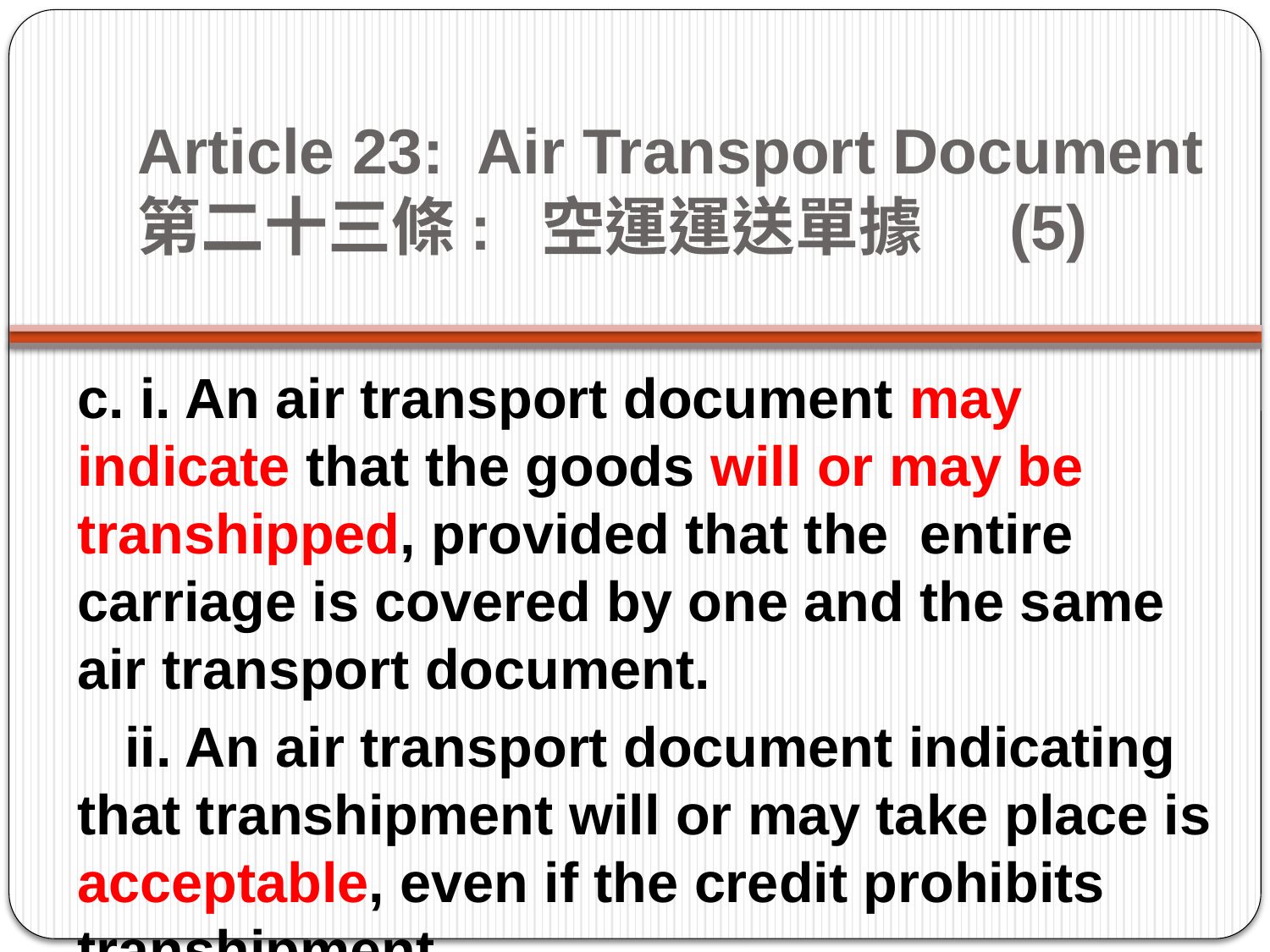

# Article 23:  Air Transport Document      第二十三條:  空運運送單據     (5)
c. i. An air transport document may indicate that the goods will or may be transhipped, provided that the  entire carriage is covered by one and the same air transport document.
   ii. An air transport document indicating that transhipment will or may take place is acceptable, even if the credit prohibits transhipment.